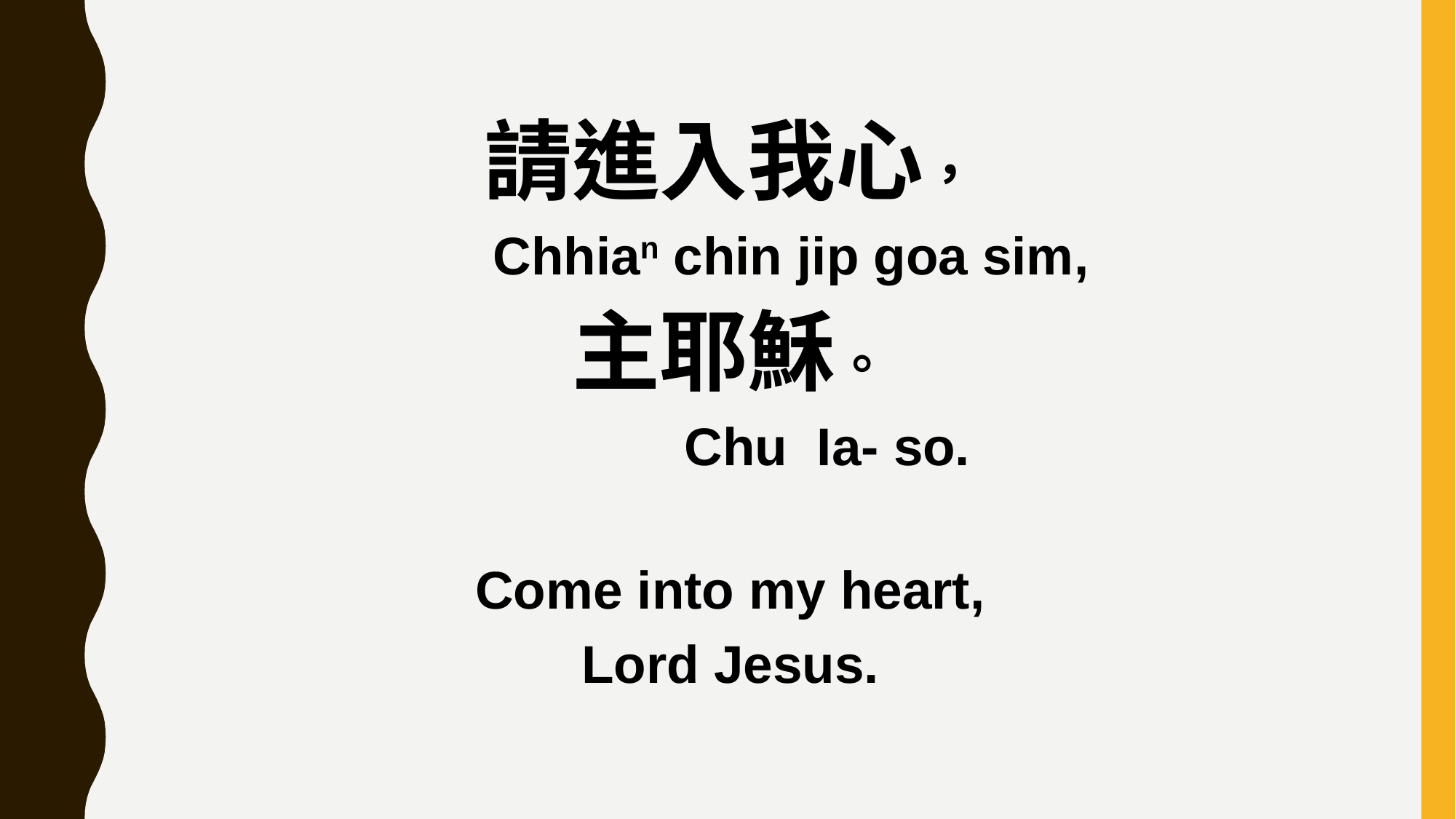

請進入我心，
                    Chhian chin jip goa sim,
主耶穌。
                                 Chu  Ia- so.

Come into my heart,
Lord Jesus.